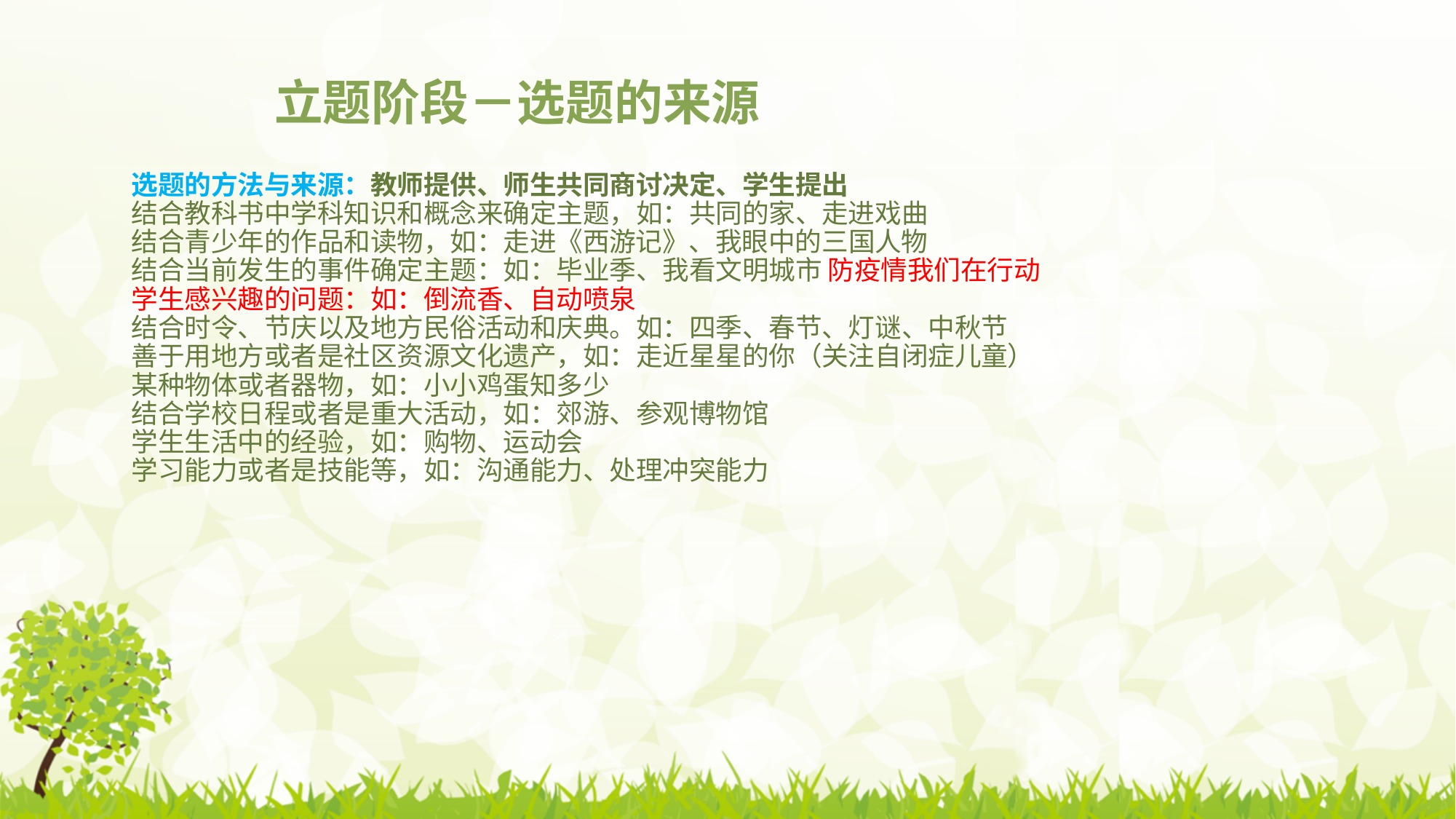

# 立题阶段－选题的来源

选题的方法与来源：教师提供、师生共同商讨决定、学生提出
结合教科书中学科知识和概念来确定主题，如：共同的家、走进戏曲
结合青少年的作品和读物，如：走进《西游记》、我眼中的三国人物
结合当前发生的事件确定主题：如：毕业季、我看文明城市 防疫情我们在行动
学生感兴趣的问题：如：倒流香、自动喷泉
结合时令、节庆以及地方民俗活动和庆典。如：四季、春节、灯谜、中秋节
善于用地方或者是社区资源文化遗产，如：走近星星的你（关注自闭症儿童）
某种物体或者器物，如：小小鸡蛋知多少
结合学校日程或者是重大活动，如：郊游、参观博物馆
学生生活中的经验，如：购物、运动会
学习能力或者是技能等，如：沟通能力、处理冲突能力